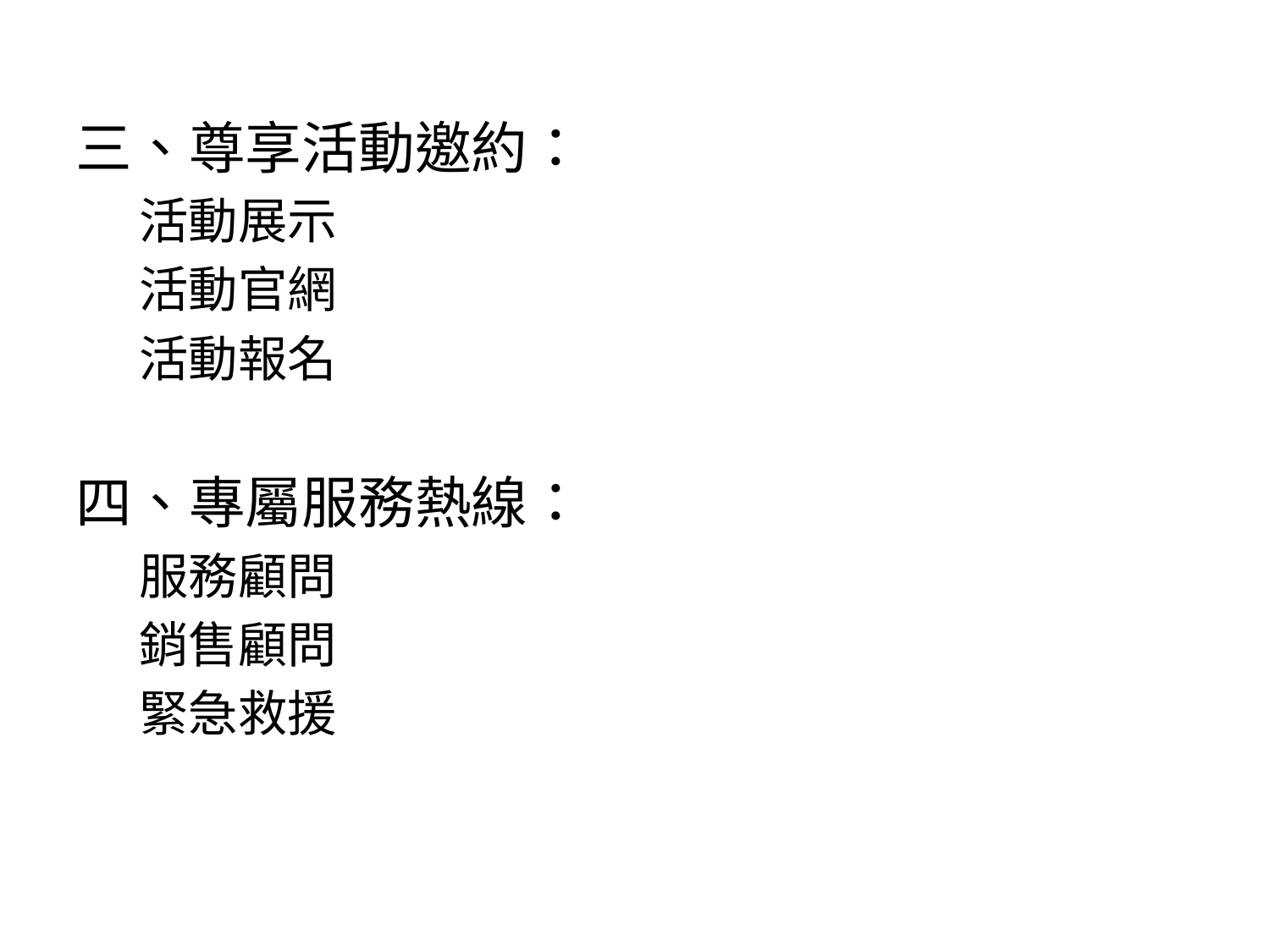

三、尊享活動邀約：
活動展示
活動官網
活動報名

四、專屬服務熱線：
服務顧問
銷售顧問
緊急救援